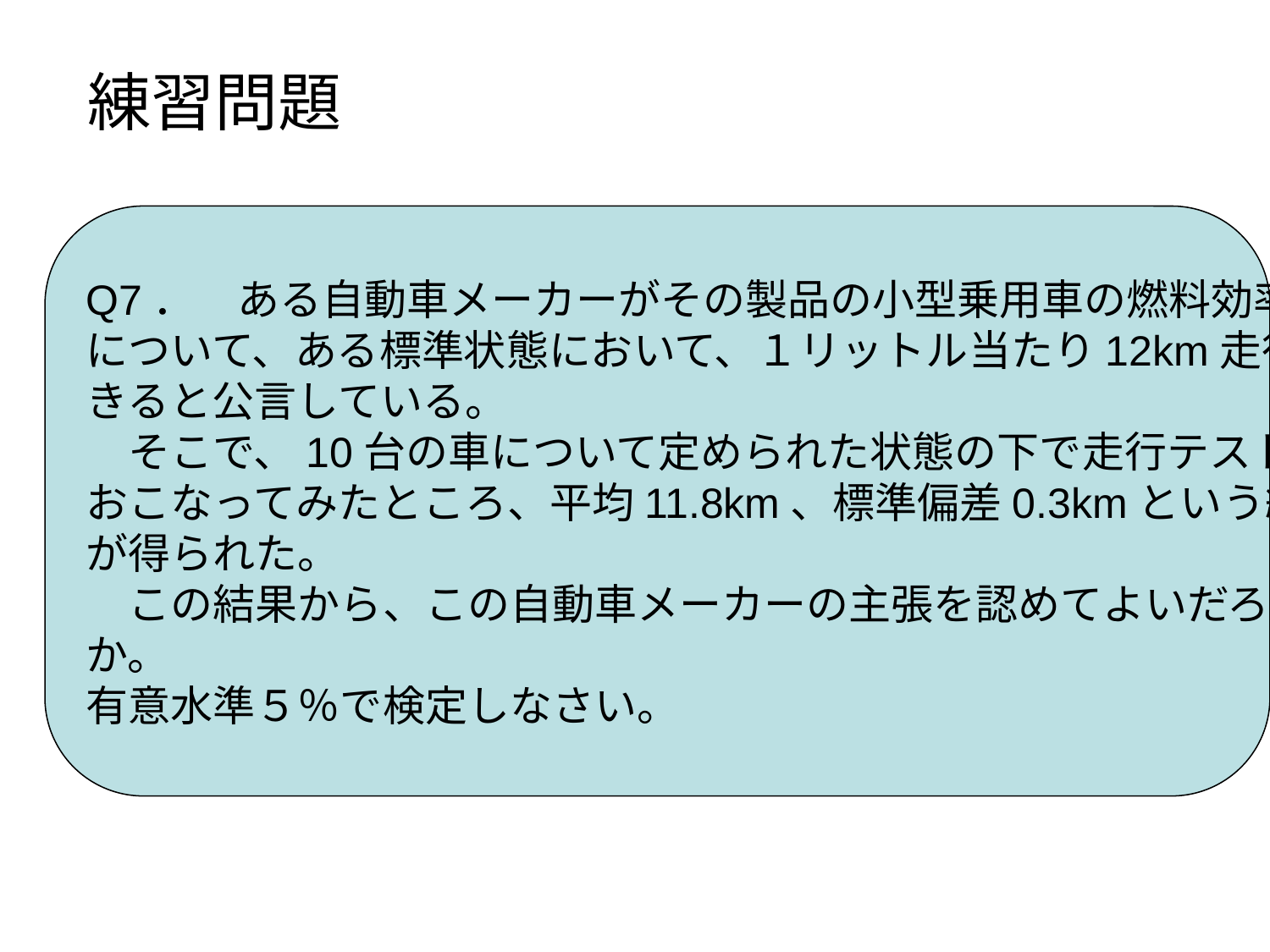

練習問題
Q7．　ある自動車メーカーがその製品の小型乗用車の燃料効率
について、ある標準状態において、１リットル当たり12km走行で
きると公言している。
　そこで、10台の車について定められた状態の下で走行テストを
おこなってみたところ、平均11.8km、標準偏差0.3kmという結果
が得られた。
　この結果から、この自動車メーカーの主張を認めてよいだろう
か。
有意水準５％で検定しなさい。